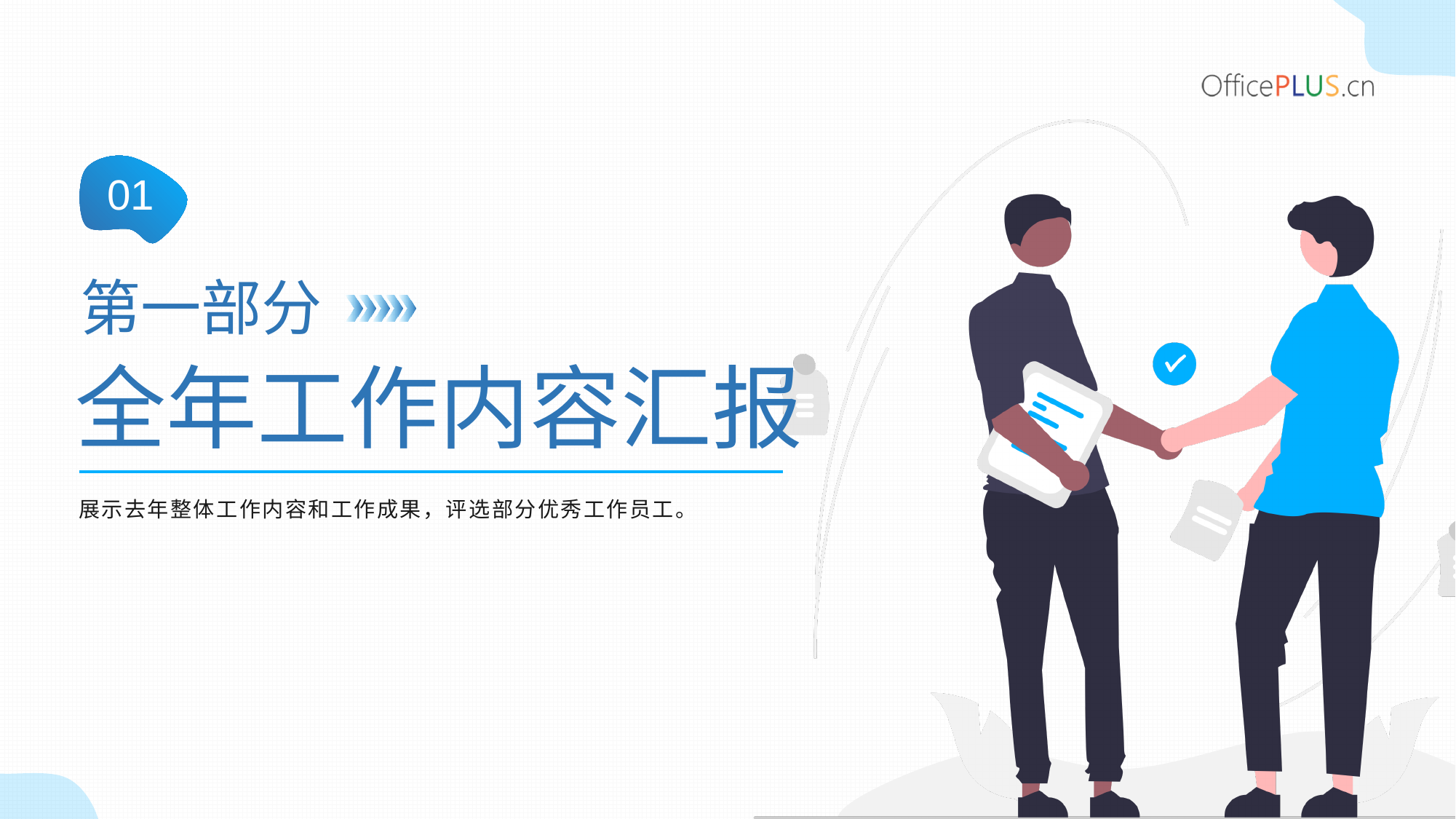

01
第一部分
# 全年工作内容汇报
展示去年整体工作内容和工作成果，评选部分优秀工作员工。